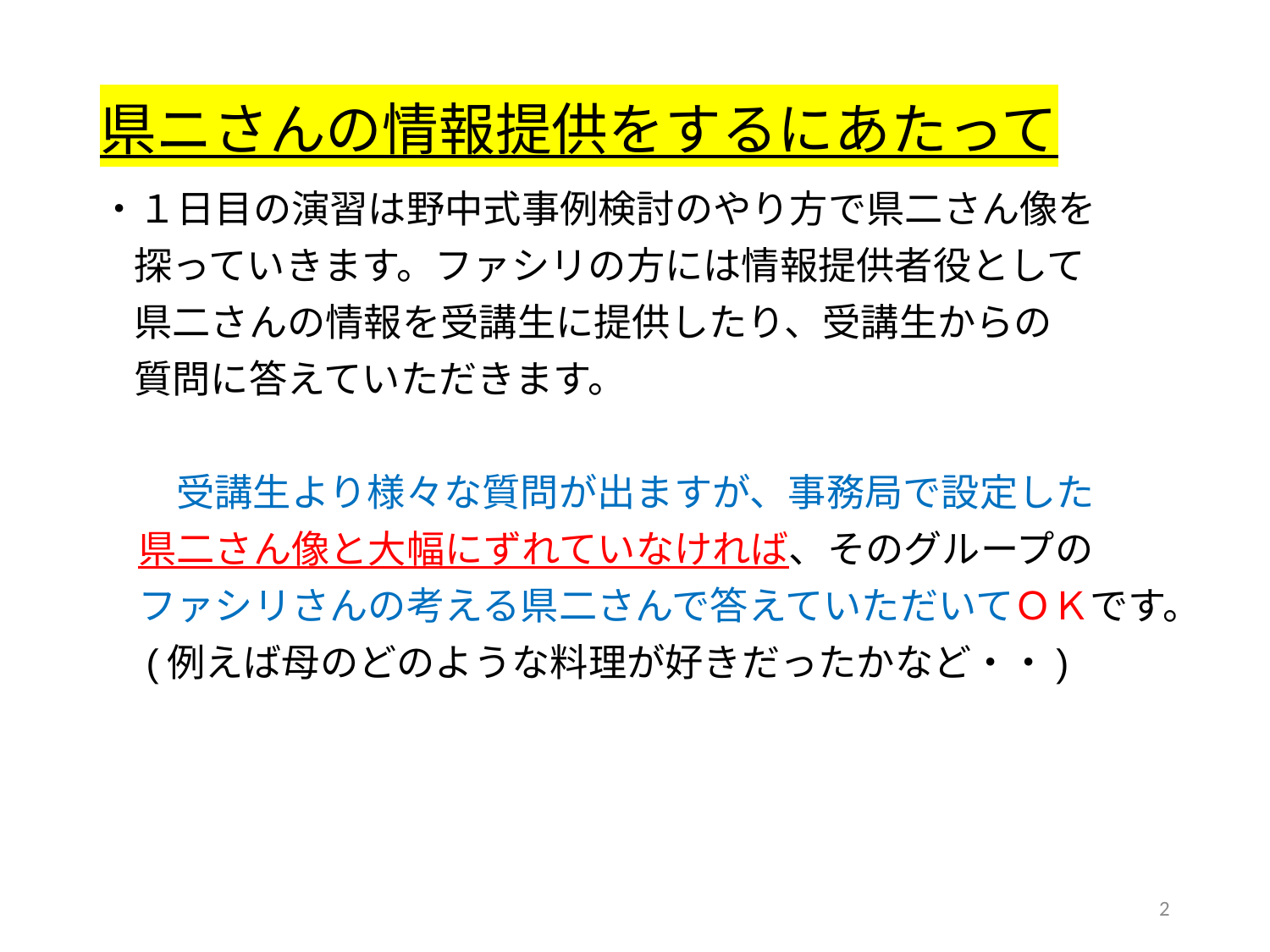

# 県ニさんの情報提供をするにあたって
・１日目の演習は野中式事例検討のやり方で県二さん像を
   探っていきます。ファシリの方には情報提供者役として
   県二さんの情報を受講生に提供したり、受講生からの
   質問に答えていただきます。

　　受講生より様々な質問が出ますが、事務局で設定した
　県二さん像と大幅にずれていなければ、そのグループの
　ファシリさんの考える県二さんで答えていただいてＯＫです。
　(例えば母のどのような料理が好きだったかなど・・)

2